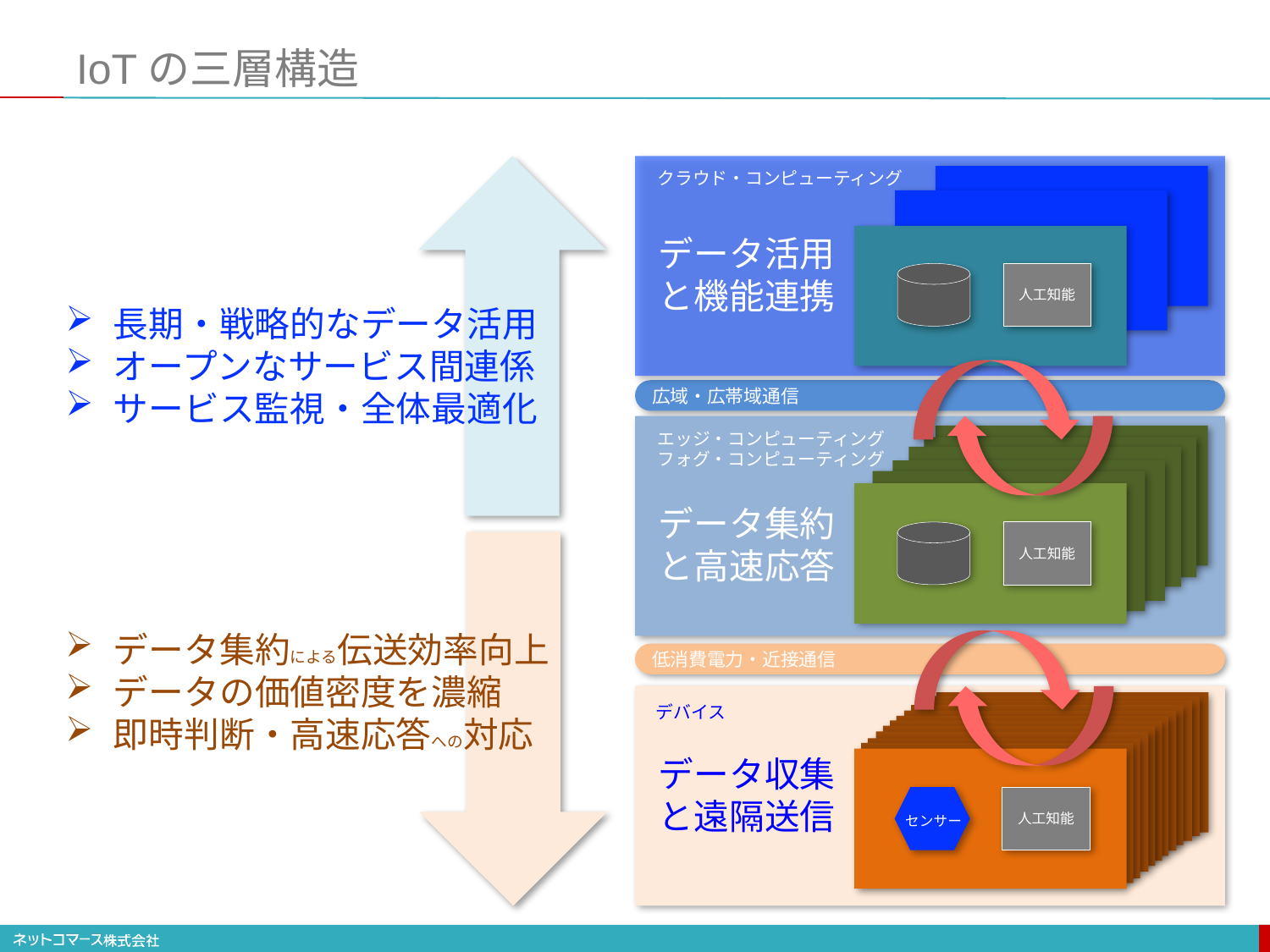

# IoTの三層構造

クラウド・コンピューティング

データ活用
と機能連携

人工知能

長期・戦略的なデータ活用
オープンなサービス間連係
サービス監視・全体最適化

広域・広帯域通信

エッジ・コンピューティング
フォグ・コンピューティング

データ集約
と高速応答
人工知能

データ集約による伝送効率向上
データの価値密度を濃縮
即時判断・高速応答への対応

低消費電力・近接通信

デバイス

データ収集
と遠隔送信

人工知能
センサー